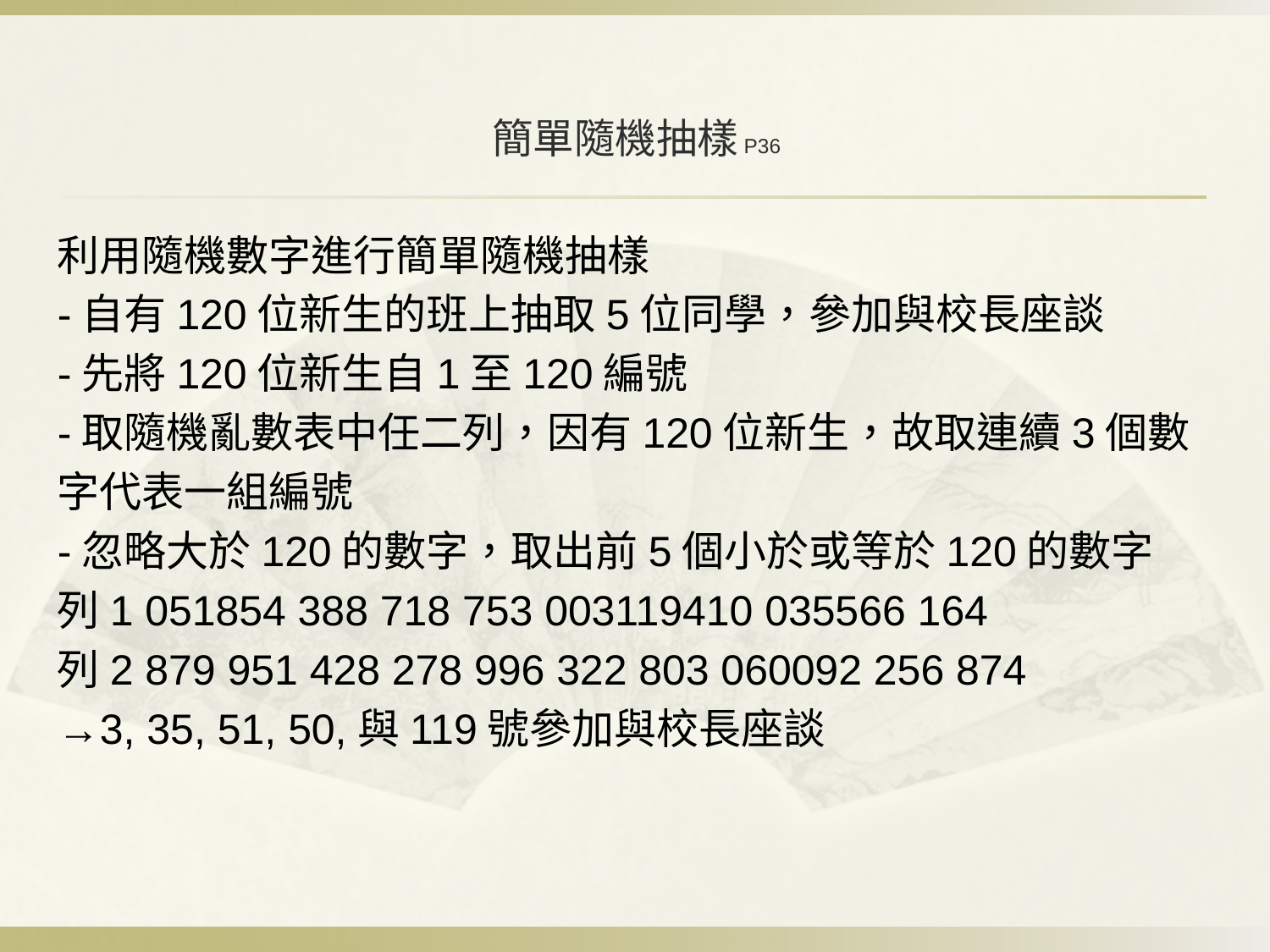

# 簡單隨機抽樣P36
利用隨機數字進行簡單隨機抽樣
-自有120位新生的班上抽取5位同學，參加與校長座談
-先將120位新生自1至120編號
-取隨機亂數表中任二列，因有120位新生，故取連續3個數
字代表一組編號
-忽略大於120的數字，取出前5個小於或等於120的數字
列1 051854 388 718 753 003119410 035566 164
列2 879 951 428 278 996 322 803 060092 256 874
→3, 35, 51, 50,與119號參加與校長座談